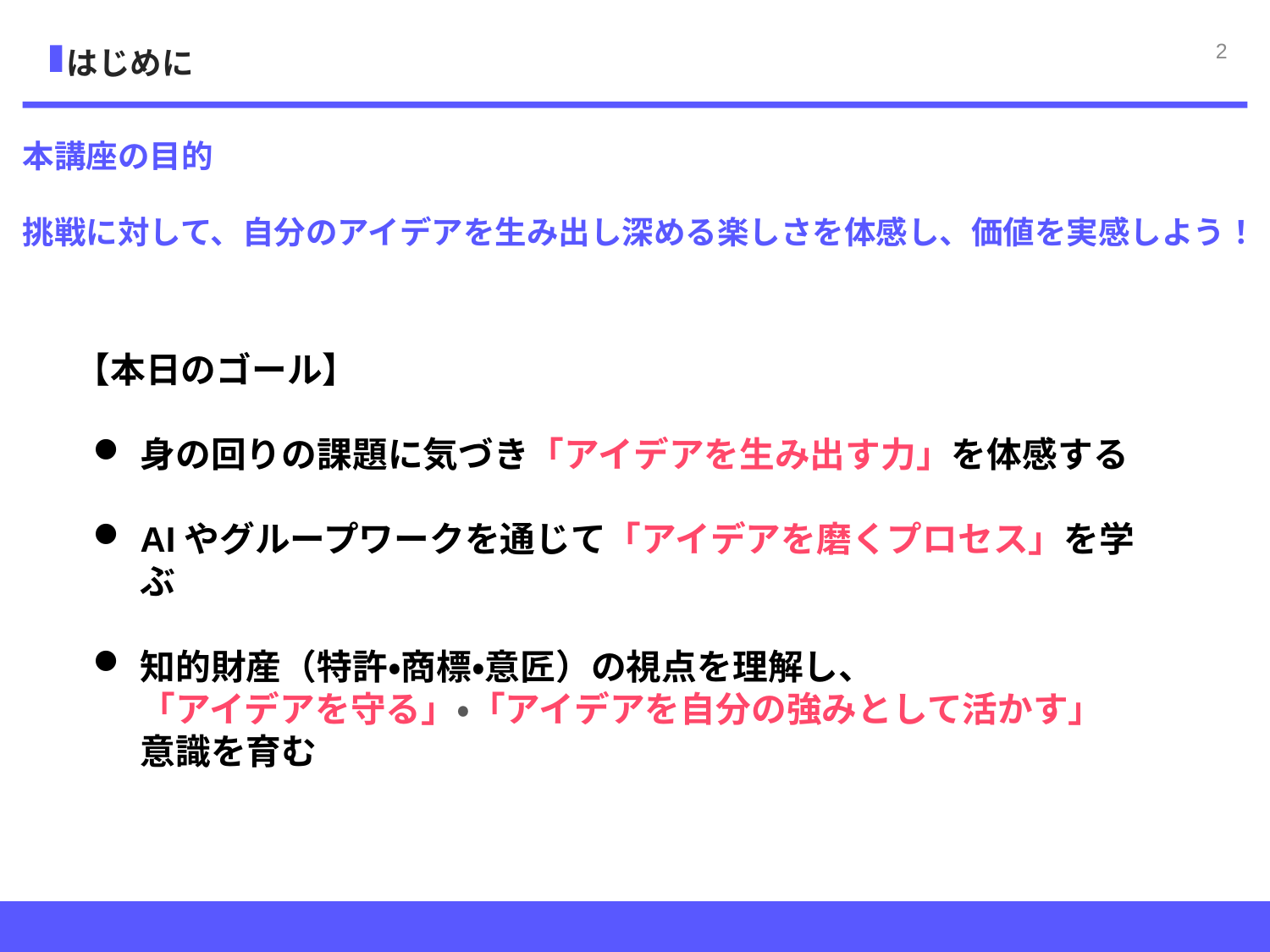

2
はじめに

本講座の目的

挑戦に対して、自分のアイデアを生み出し深める楽しさを体感し、価値を実感しよう！

【本日のゴール】

身の回りの課題に気づき「アイデアを生み出す力」を体感する

AIやグループワークを通じて「アイデアを磨くプロセス」を学ぶ

知的財産（特許・商標・意匠）の視点を理解し、
「アイデアを守る」・「アイデアを自分の強みとして活かす」
意識を育む